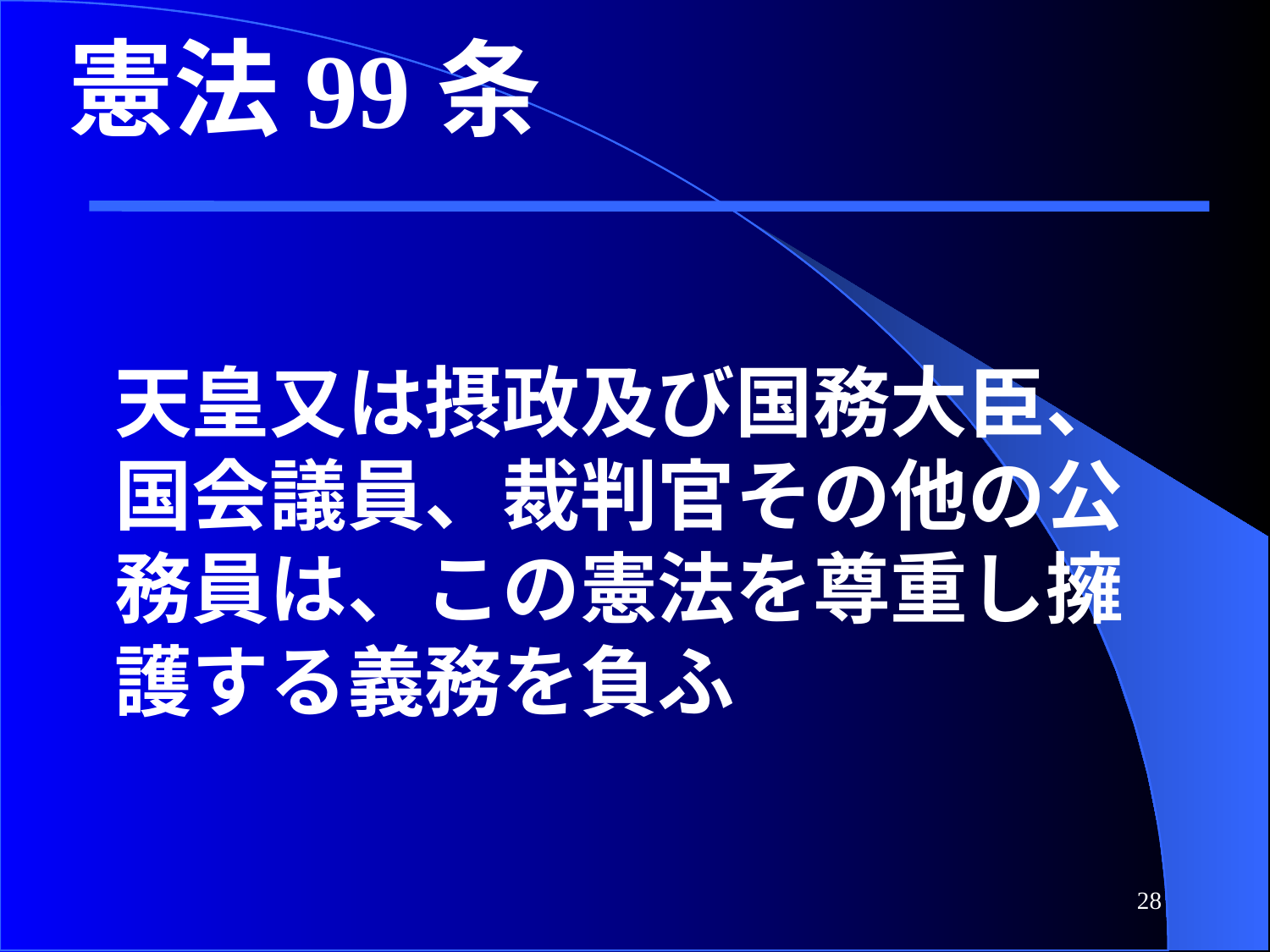

憲法99条

天皇又は摂政及び国務大臣、国会議員、裁判官その他の公務員は、この憲法を尊重し擁護する義務を負ふ

28